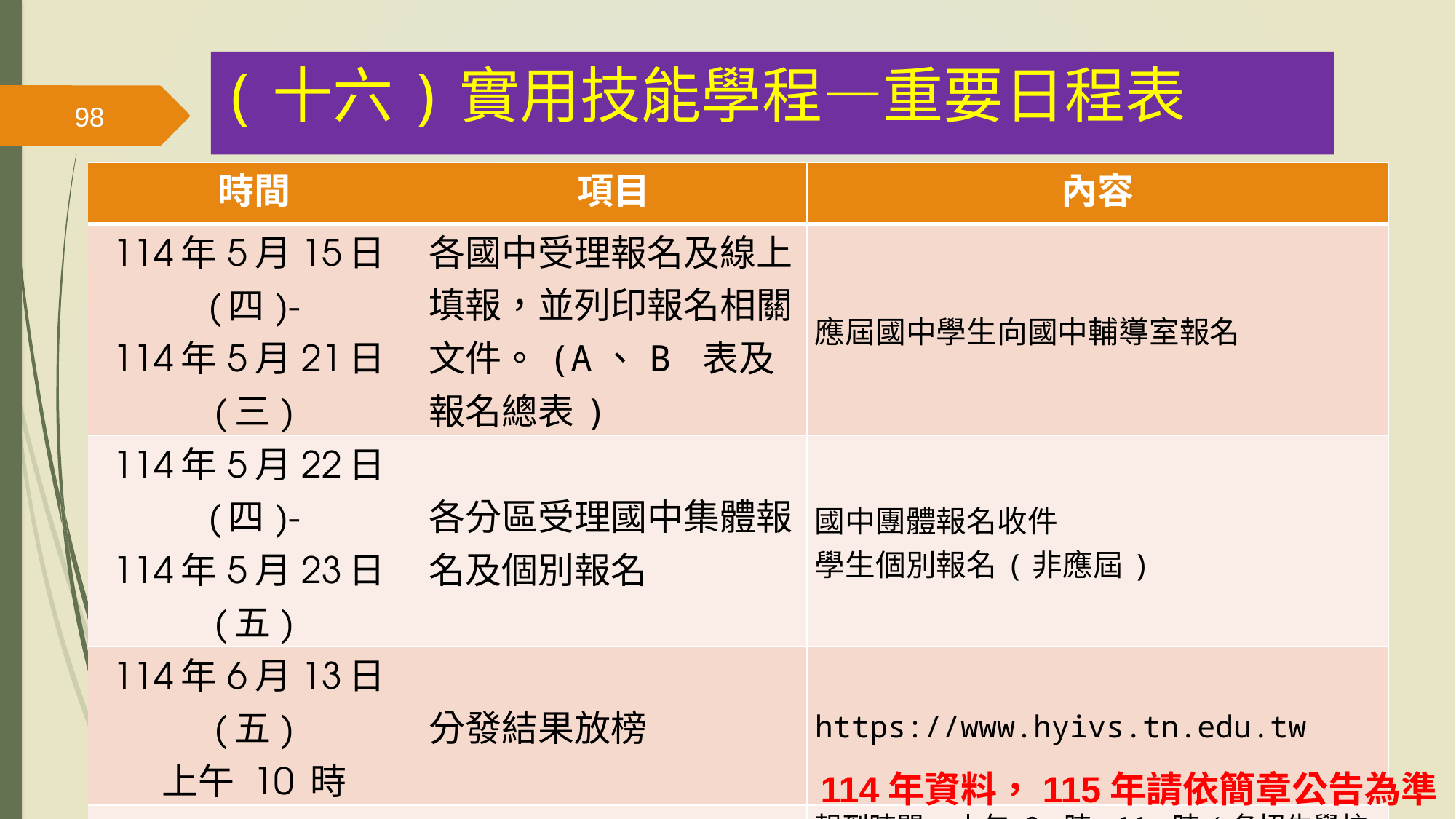

(十六)實用技能學程—重要日程表
98
|  | 時間 | 項目 | 內容 |
| --- | --- | --- | --- |
|  | 114年5月15日(四)- 114年5月21日(三) | 各國中受理報名及線上填報，並列印報名相關文件。(A、B 表及報名總表) | 應屆國中學生向國中輔導室報名 |
|  | 114年5月22日(四)- 114年5月23日(五) | 各分區受理國中集體報名及個別報名 | 國中團體報名收件 學生個別報名(非應屆) |
|  | 114年6月13日(五) 上午 10 時 | 分發結果放榜 | https://www.hyivs.tn.edu.tw |
|  | 114年6月16日(一) | 錄取學生報到 | 報到時間:上午 9 時~11 時(各招生學校報到時間如有變更,由各招生學校自行通知學生) |
|  | 114年6月17日(二) 中午 12 時前 | 報到後聲明放棄錄取資格 | 填具本簡章所附之「已報到放棄分發錄取資格聲明書」，由學生或家長(或監護人)親送至錄取學校辦理放棄資格，始得報名參加免試入學或其他入學管道。 |
114年資料，115年請依簡章公告為準